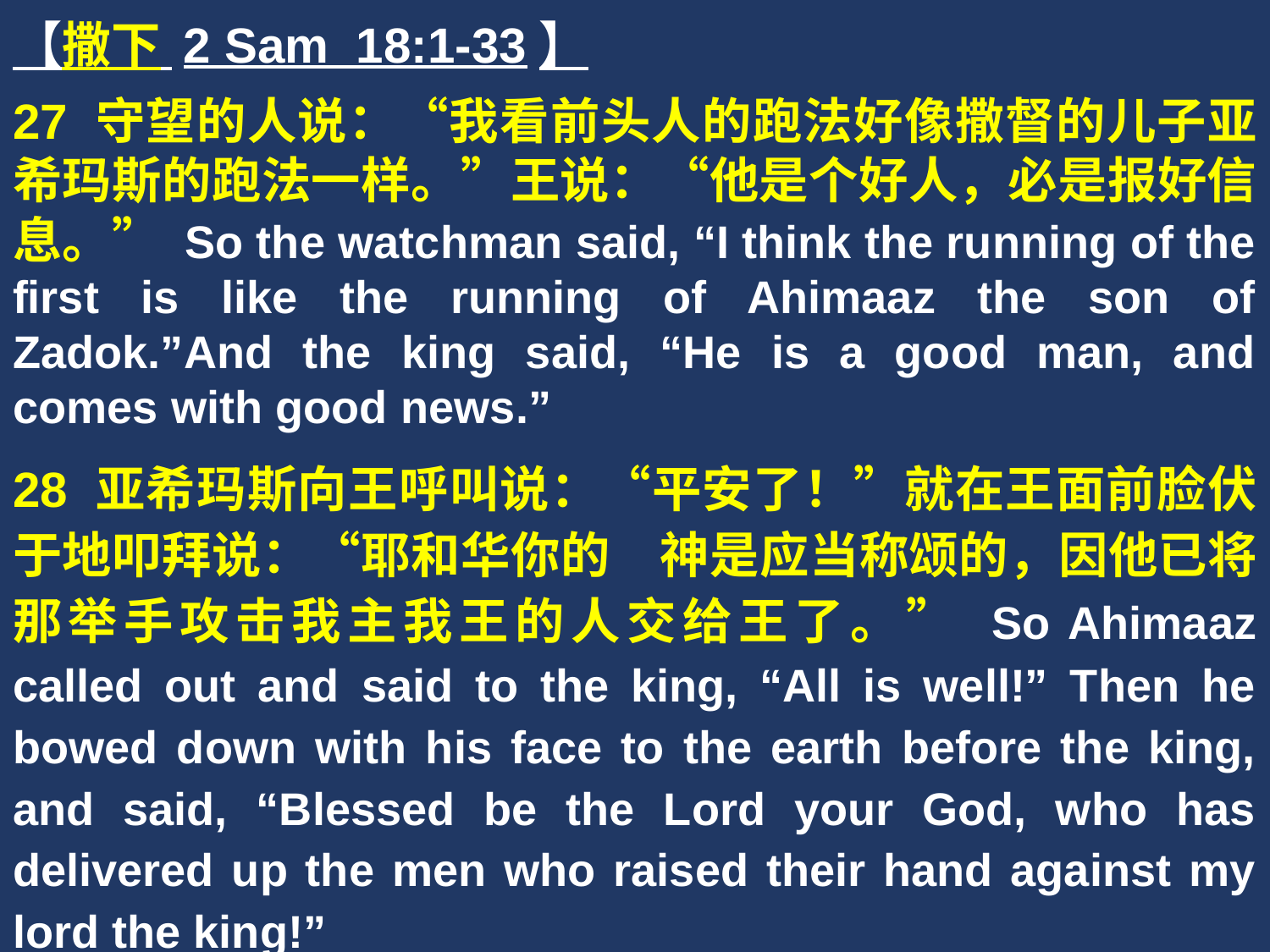

【撒下 2 Sam  18:1-33】
27 守望的人说：“我看前头人的跑法好像撒督的儿子亚希玛斯的跑法一样。”王说：“他是个好人，必是报好信息。” So the watchman said, “I think the running of the first is like the running of Ahimaaz the son of Zadok.”And the king said, “He is a good man, and comes with good news.”
28 亚希玛斯向王呼叫说：“平安了！”就在王面前脸伏于地叩拜说：“耶和华你的　神是应当称颂的，因他已将那举手攻击我主我王的人交给王了。” So Ahimaaz called out and said to the king, “All is well!” Then he bowed down with his face to the earth before the king, and said, “Blessed be the Lord your God, who has delivered up the men who raised their hand against my lord the king!”